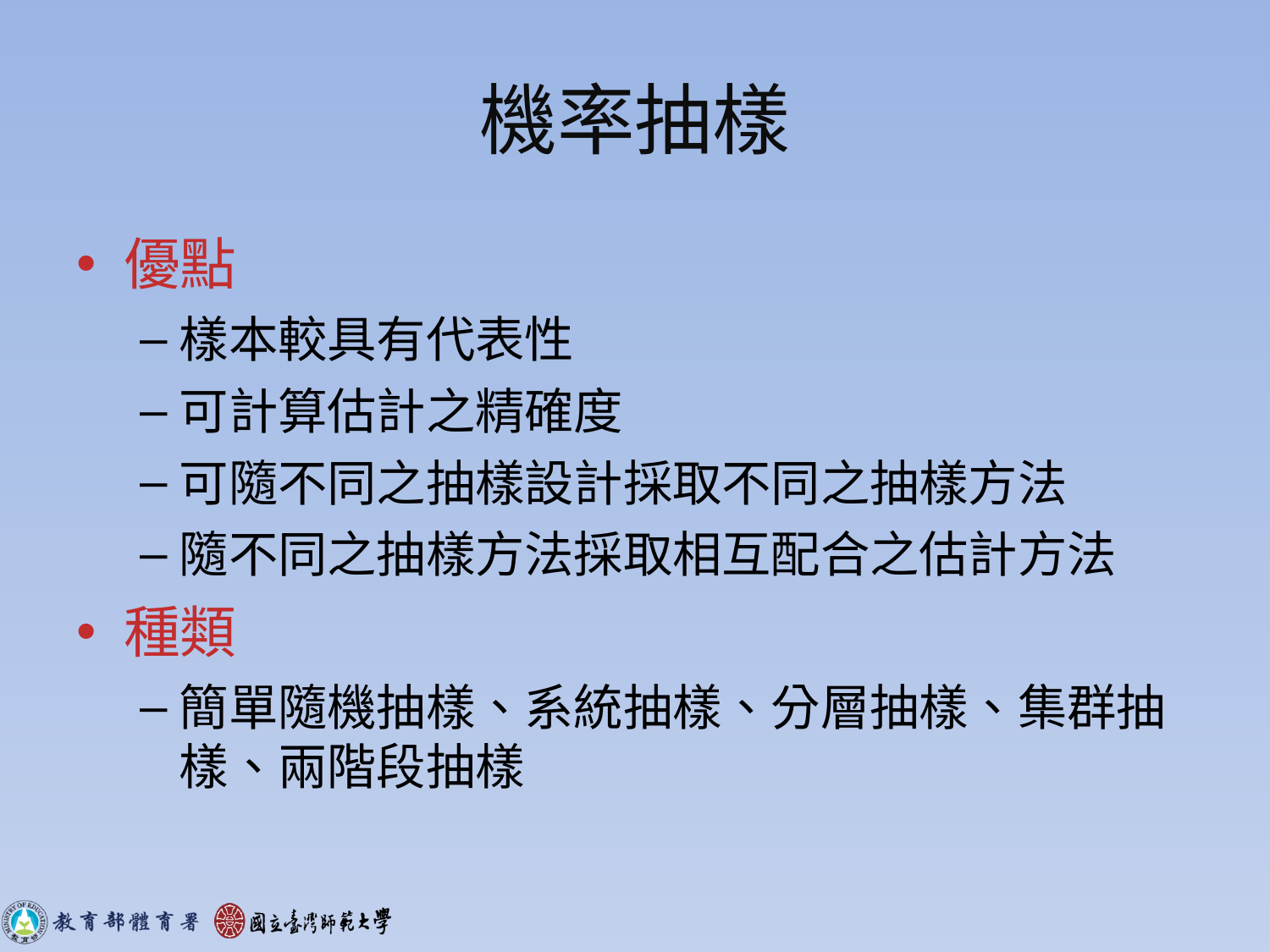

# 機率抽樣
優點
樣本較具有代表性
可計算估計之精確度
可隨不同之抽樣設計採取不同之抽樣方法
隨不同之抽樣方法採取相互配合之估計方法
種類
簡單隨機抽樣、系統抽樣、分層抽樣、集群抽樣、兩階段抽樣